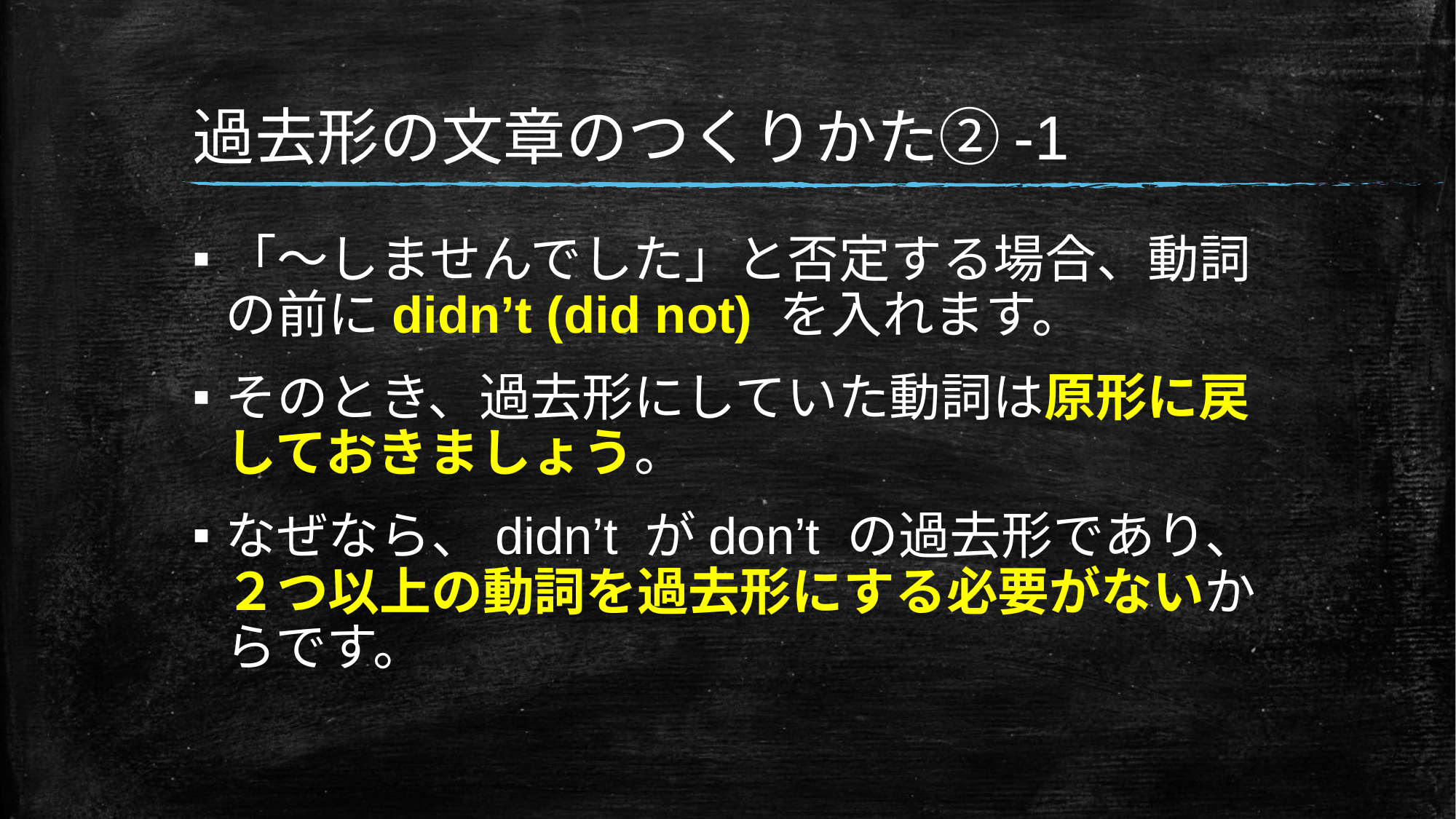

# 過去形の文章のつくりかた②-1
「～しませんでした」と否定する場合、動詞の前にdidn’t (did not) を入れます。
そのとき、過去形にしていた動詞は原形に戻しておきましょう。
なぜなら、didn’t がdon’t の過去形であり、２つ以上の動詞を過去形にする必要がないからです。